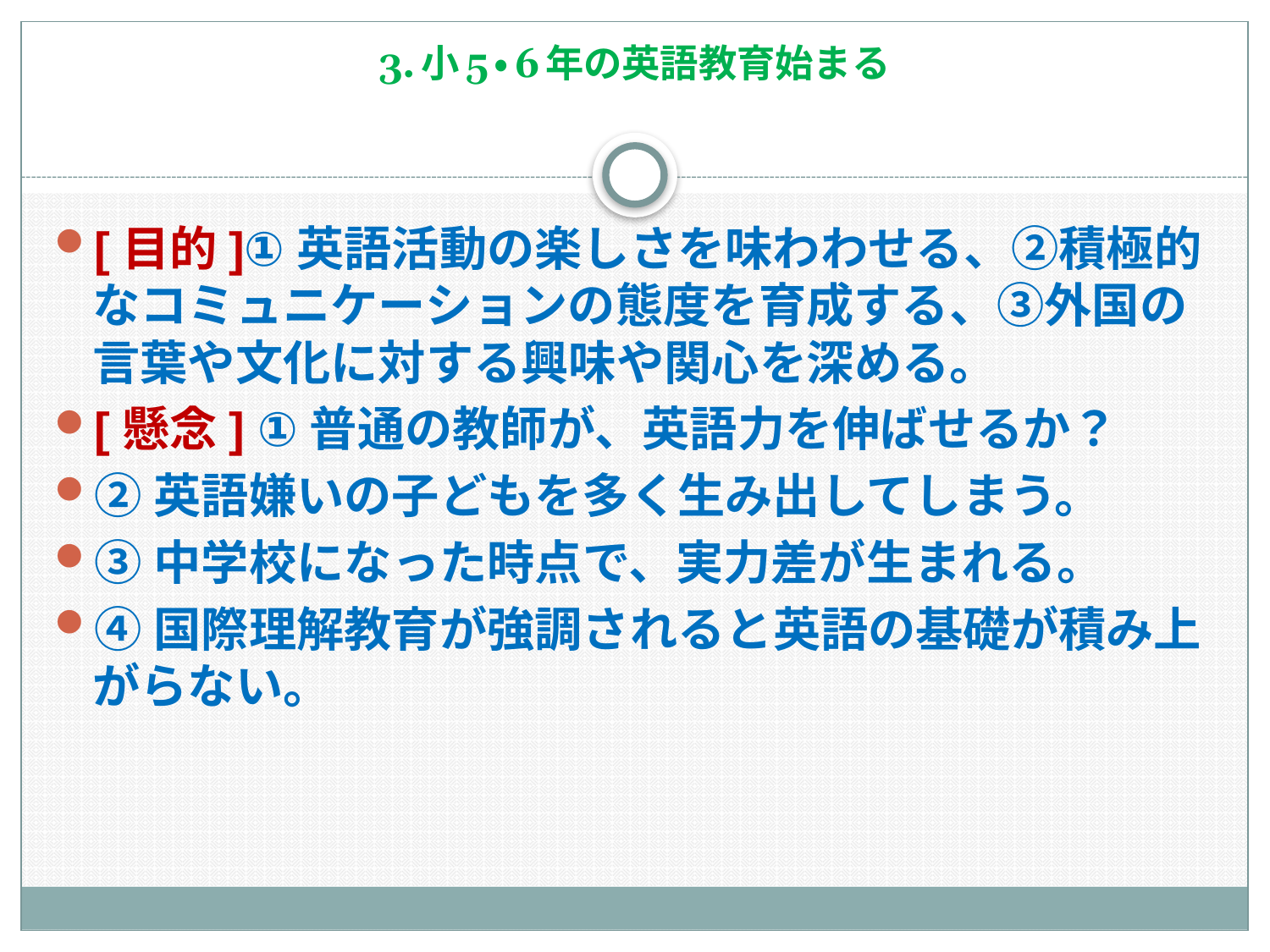

# 3.小5・6年の英語教育始まる
[目的]①英語活動の楽しさを味わわせる、②積極的なコミュニケーションの態度を育成する、③外国の言葉や文化に対する興味や関心を深める。
[懸念] ①普通の教師が、英語力を伸ばせるか？
②英語嫌いの子どもを多く生み出してしまう。
③中学校になった時点で、実力差が生まれる。
④国際理解教育が強調されると英語の基礎が積み上がらない。